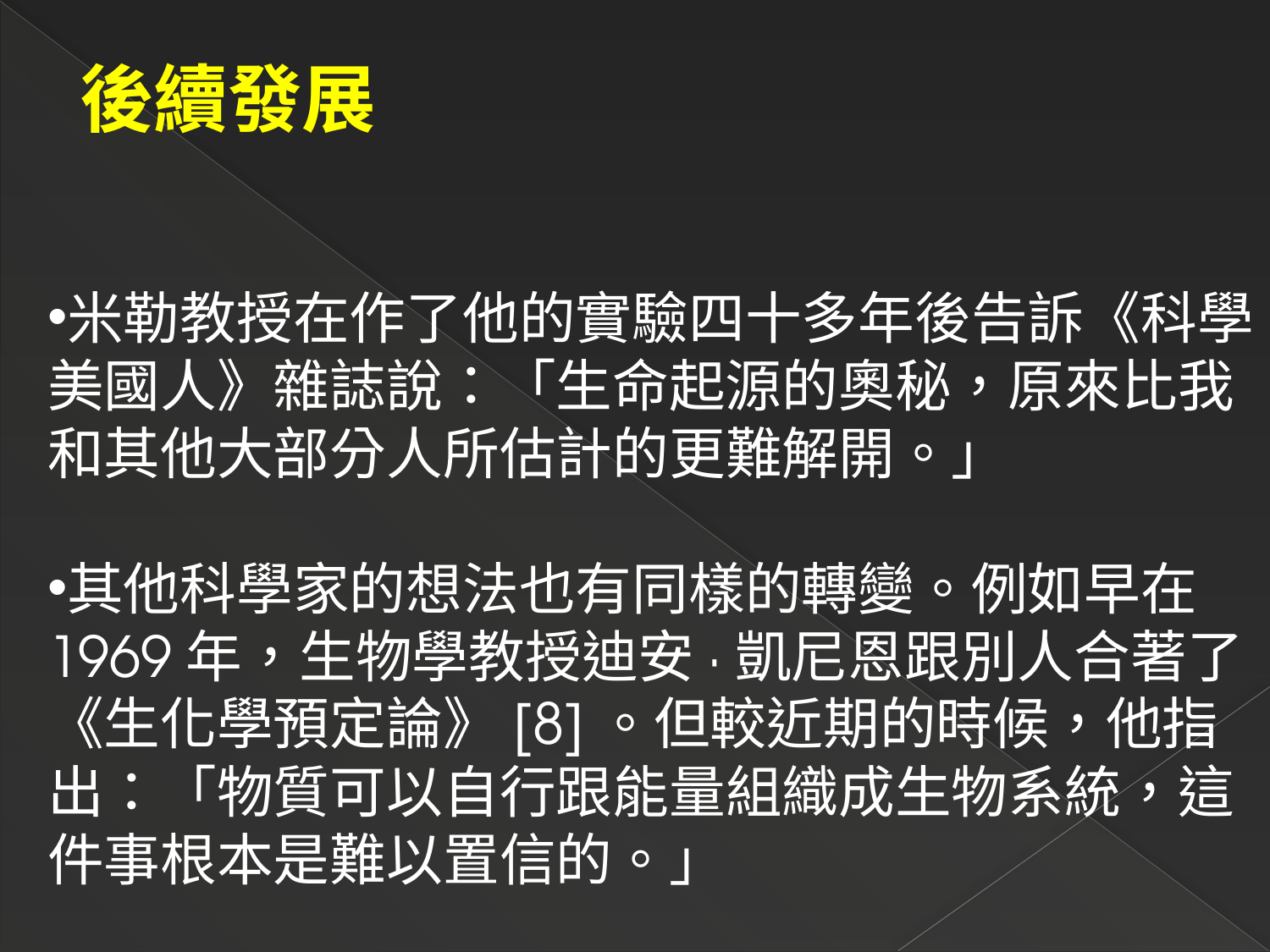

# 後續發展
米勒教授在作了他的實驗四十多年後告訴《科學美國人》雜誌說：「生命起源的奧秘，原來比我和其他大部分人所估計的更難解開。」

其他科學家的想法也有同樣的轉變。例如早在1969年，生物學教授迪安·凱尼恩跟別人合著了《生化學預定論》[8]。但較近期的時候，他指出：「物質可以自行跟能量組織成生物系統，這件事根本是難以置信的。」